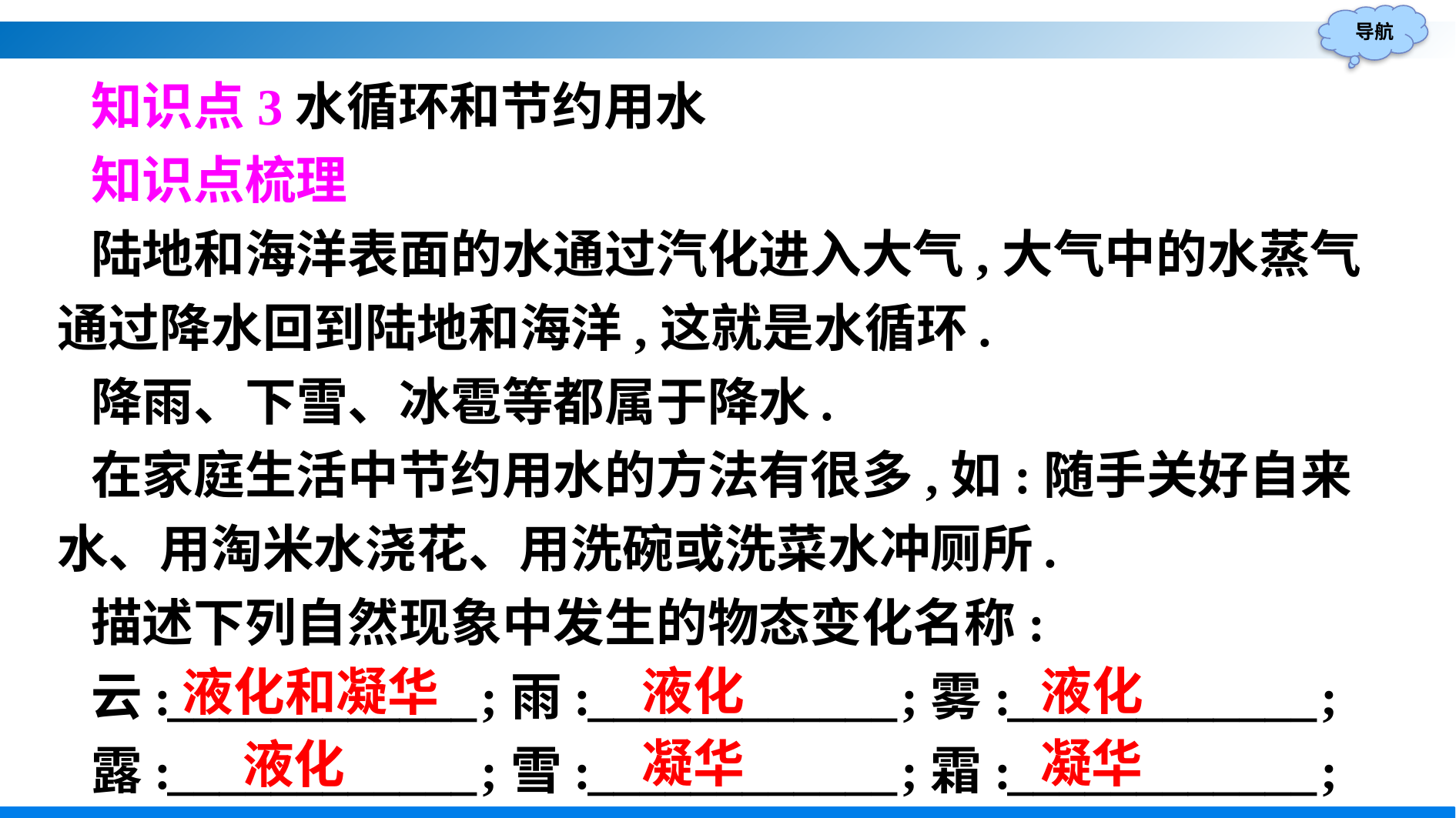

知识点3水循环和节约用水
知识点梳理
陆地和海洋表面的水通过汽化进入大气,大气中的水蒸气通过降水回到陆地和海洋,这就是水循环.
降雨、下雪、冰雹等都属于降水.
在家庭生活中节约用水的方法有很多,如:随手关好自来水、用淘米水浇花、用洗碗或洗菜水冲厕所.
描述下列自然现象中发生的物态变化名称:
云:____________;雨:____________;雾:____________;
露:____________;雪:____________;霜:____________;
液化
液化
液化和凝华
凝华
凝华
液化